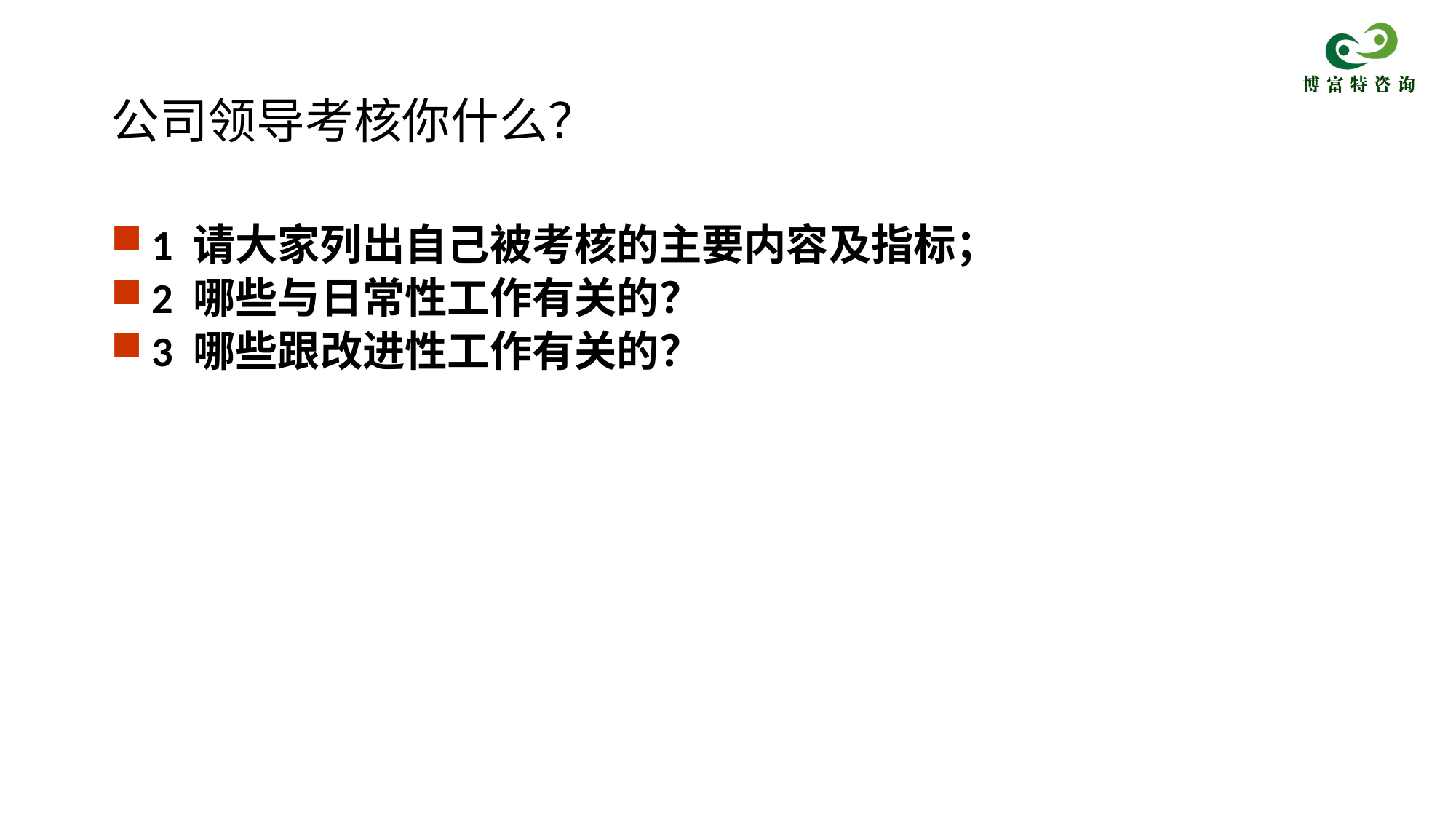

# 公司领导考核你什么？
1 请大家列出自己被考核的主要内容及指标；
2 哪些与日常性工作有关的？
3 哪些跟改进性工作有关的？